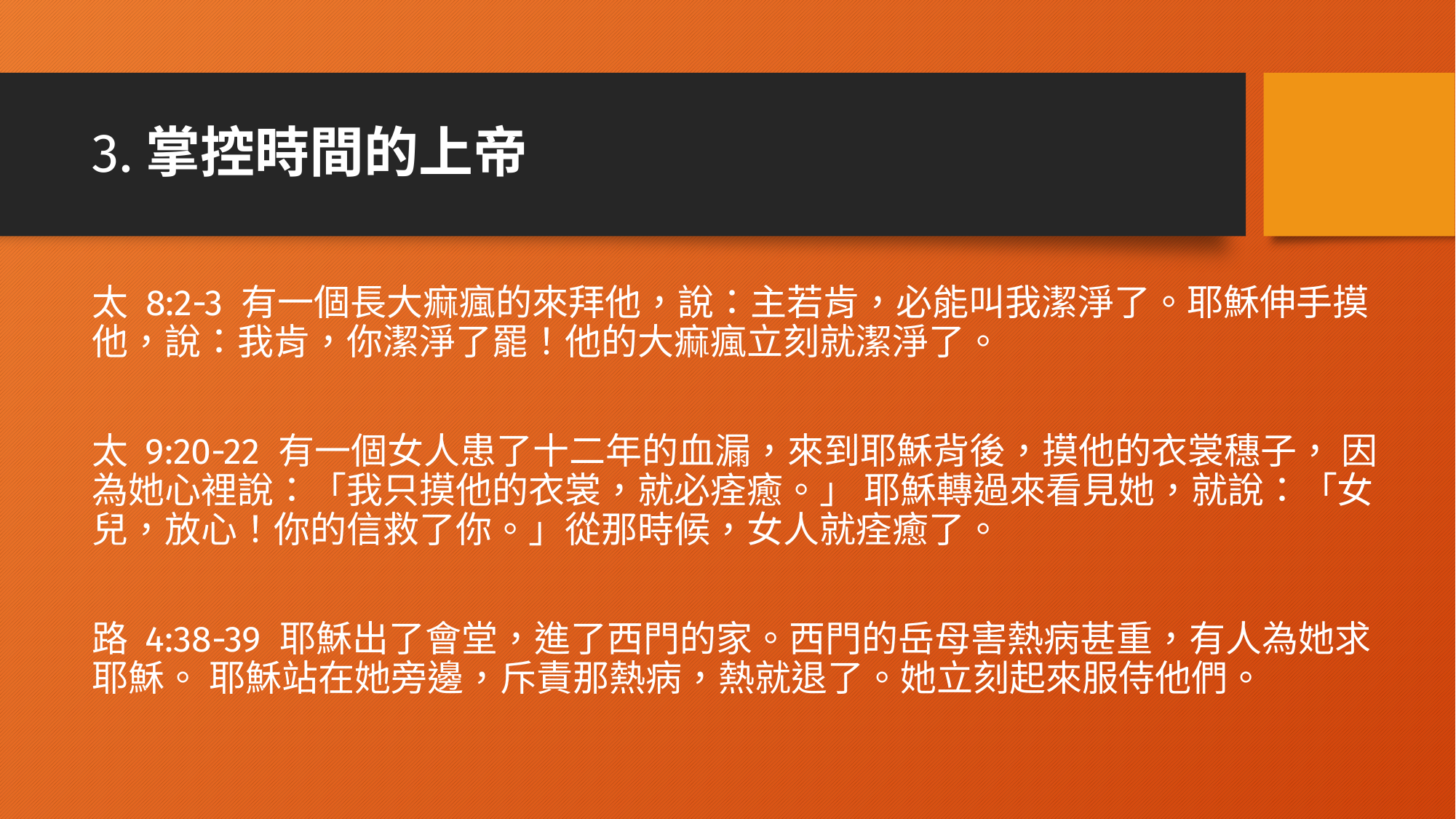

# 3.掌控時間的上帝
太 8:2-3 有一個長大痲瘋的來拜他，說：主若肯，必能叫我潔淨了。耶穌伸手摸他，說：我肯，你潔淨了罷！他的大痲瘋立刻就潔淨了。

太 9:20-22 有一個女人患了十二年的血漏，來到耶穌背後，摸他的衣裳穗子， 因為她心裡說：「我只摸他的衣裳，就必痊癒。」 耶穌轉過來看見她，就說：「女兒，放心！你的信救了你。」從那時候，女人就痊癒了。

路 4:38-39 耶穌出了會堂，進了西門的家。西門的岳母害熱病甚重，有人為她求耶穌。 耶穌站在她旁邊，斥責那熱病，熱就退了。她立刻起來服侍他們。